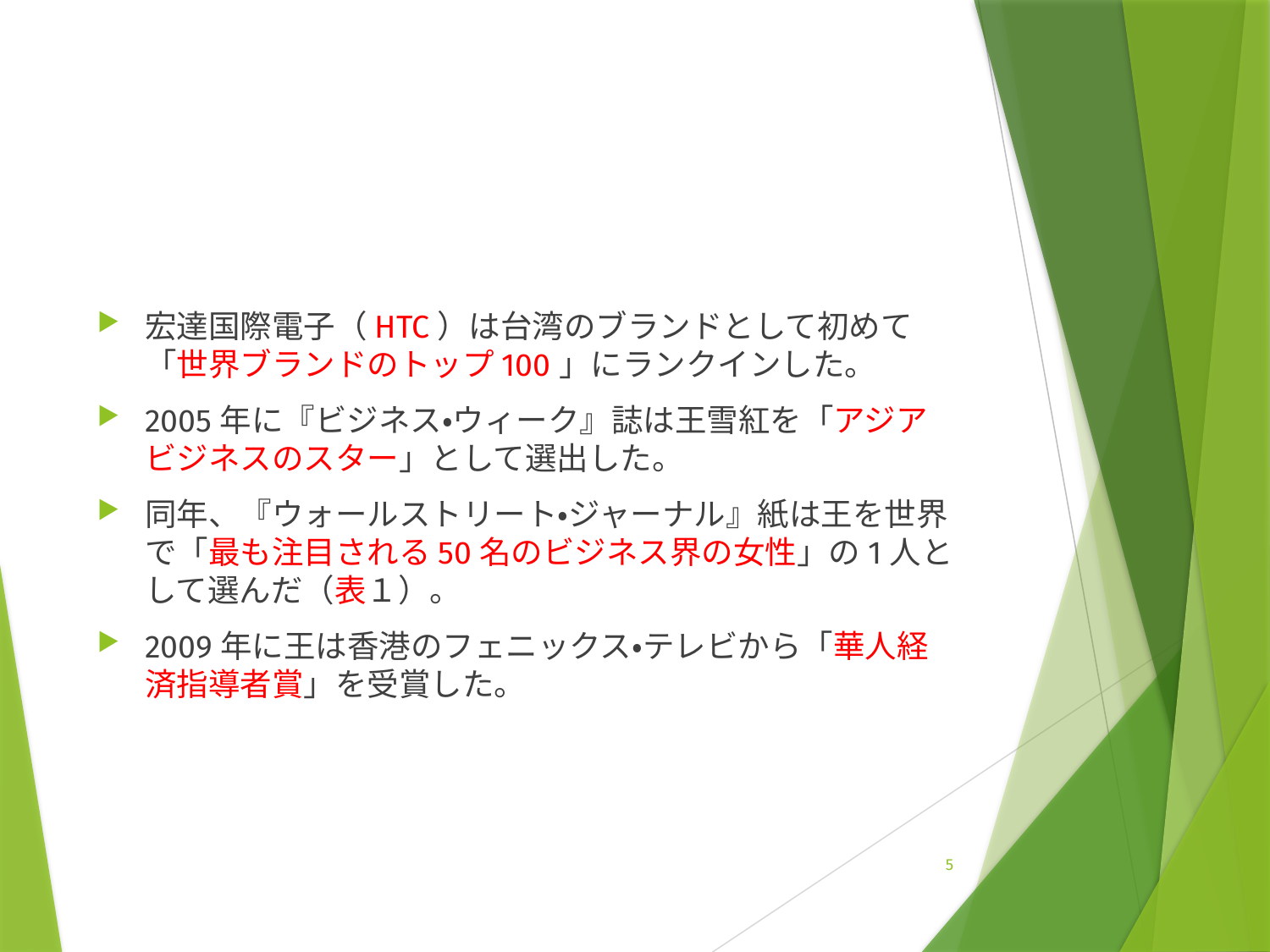

#
宏達国際電子（HTC）は台湾のブランドとして初めて「世界ブランドのトップ100」にランクインした。
2005年に『ビジネス・ウィーク』誌は王雪紅を「アジアビジネスのスター」として選出した。
同年、『ウォールストリート・ジャーナル』紙は王を世界で「最も注目される50名のビジネス界の女性」の1人として選んだ（表１）。
2009年に王は香港のフェニックス・テレビから「華人経済指導者賞」を受賞した。
5